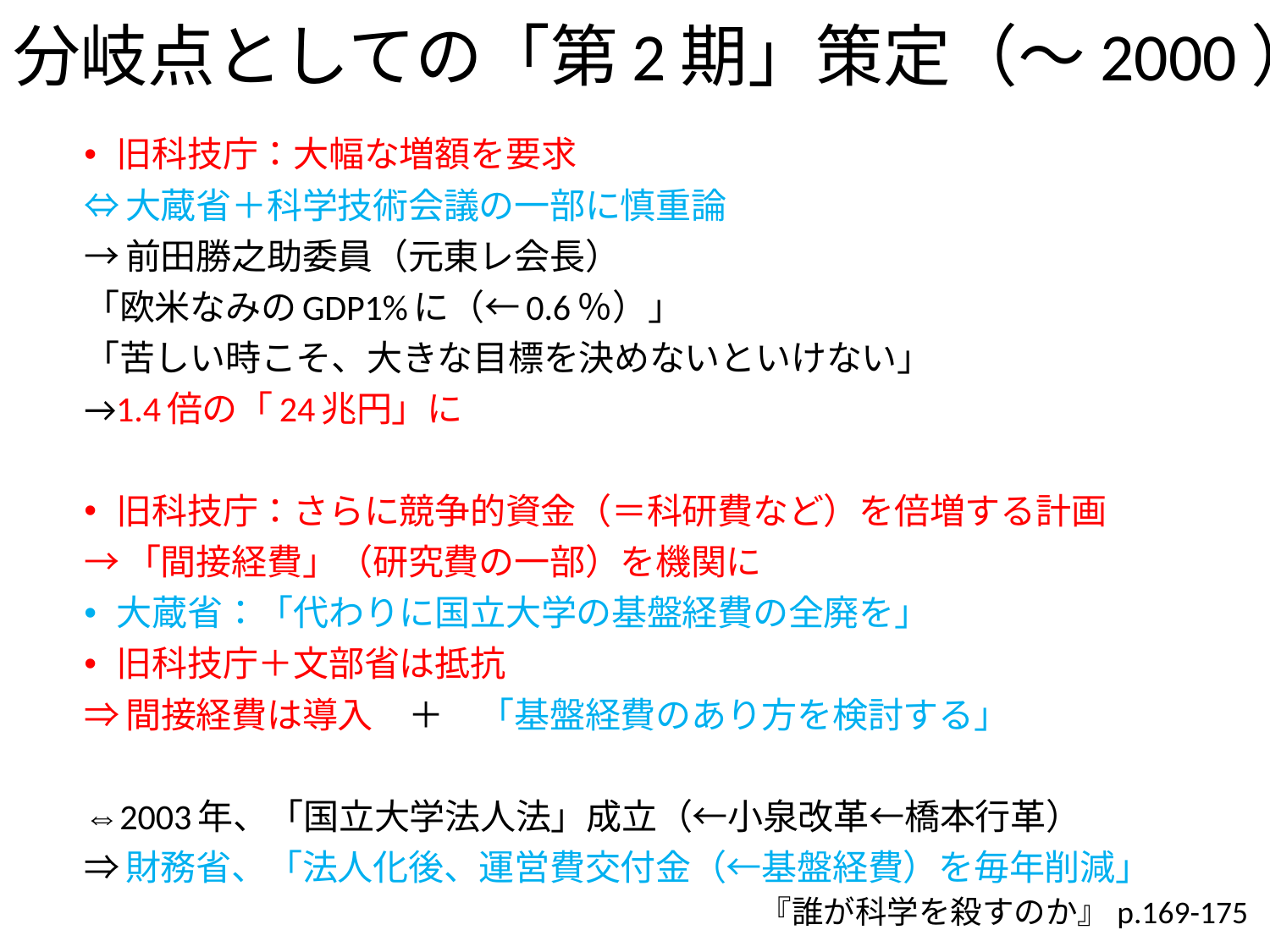

# 分岐点としての「第2期」策定（～2000）
旧科技庁：大幅な増額を要求
⇔大蔵省＋科学技術会議の一部に慎重論
→前田勝之助委員（元東レ会長）
「欧米なみのGDP1%に（←0.6％）」
「苦しい時こそ、大きな目標を決めないといけない」
→1.4倍の「24兆円」に

旧科技庁：さらに競争的資金（＝科研費など）を倍増する計画
→「間接経費」（研究費の一部）を機関に
大蔵省：「代わりに国立大学の基盤経費の全廃を」
旧科技庁＋文部省は抵抗
⇒間接経費は導入　＋　「基盤経費のあり方を検討する」

⇔2003年、「国立大学法人法」成立（←小泉改革←橋本行革）
⇒財務省、「法人化後、運営費交付金（←基盤経費）を毎年削減」

『誰が科学を殺すのか』p.169-175